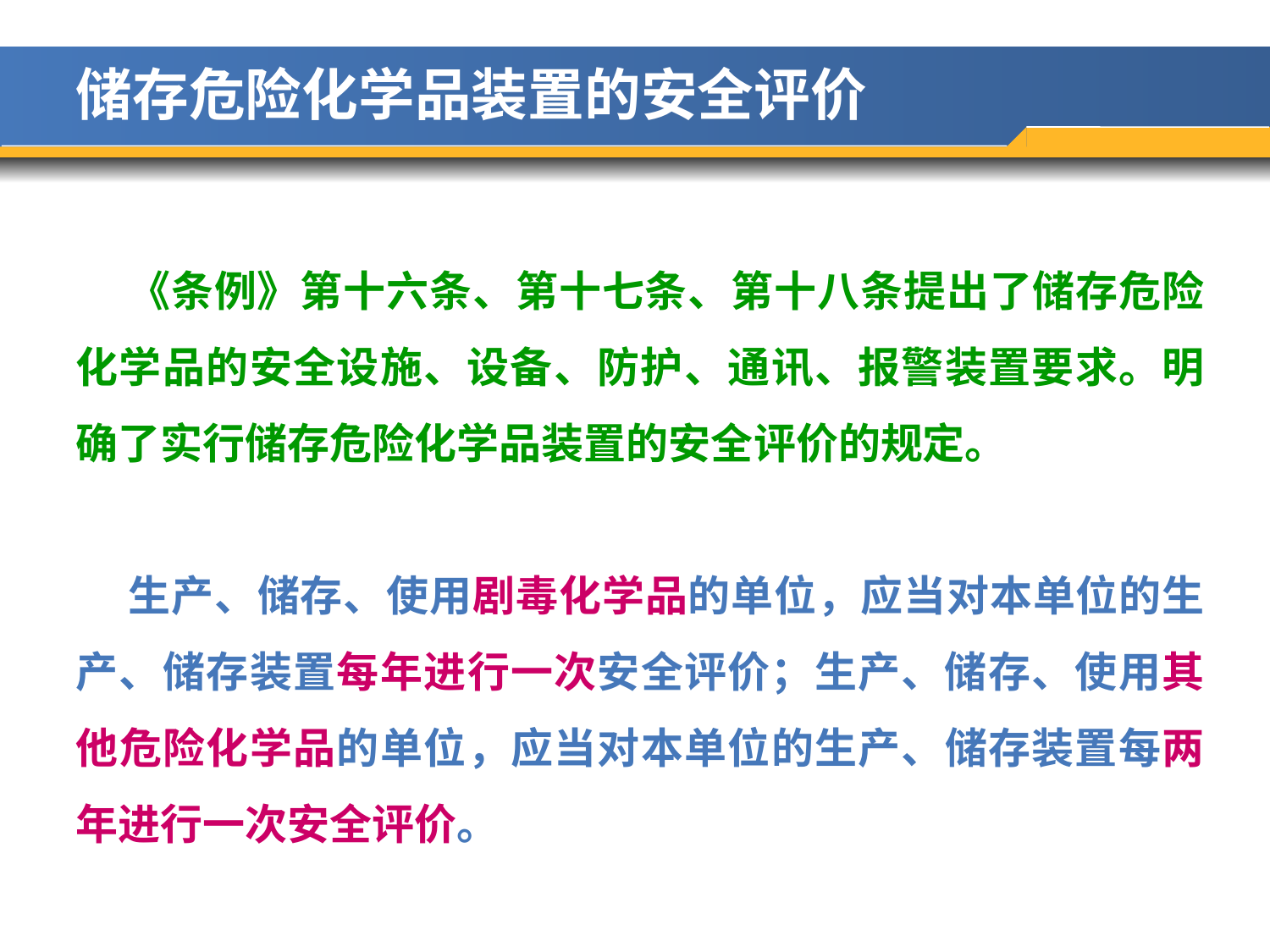

储存危险化学品装置的安全评价

    《条例》第十六条、第十七条、第十八条提出了储存危险化学品的安全设施、设备、防护、通讯、报警装置要求。明确了实行储存危险化学品装置的安全评价的规定。

    生产、储存、使用剧毒化学品的单位，应当对本单位的生产、储存装置每年进行一次安全评价；生产、储存、使用其他危险化学品的单位，应当对本单位的生产、储存装置每两年进行一次安全评价。